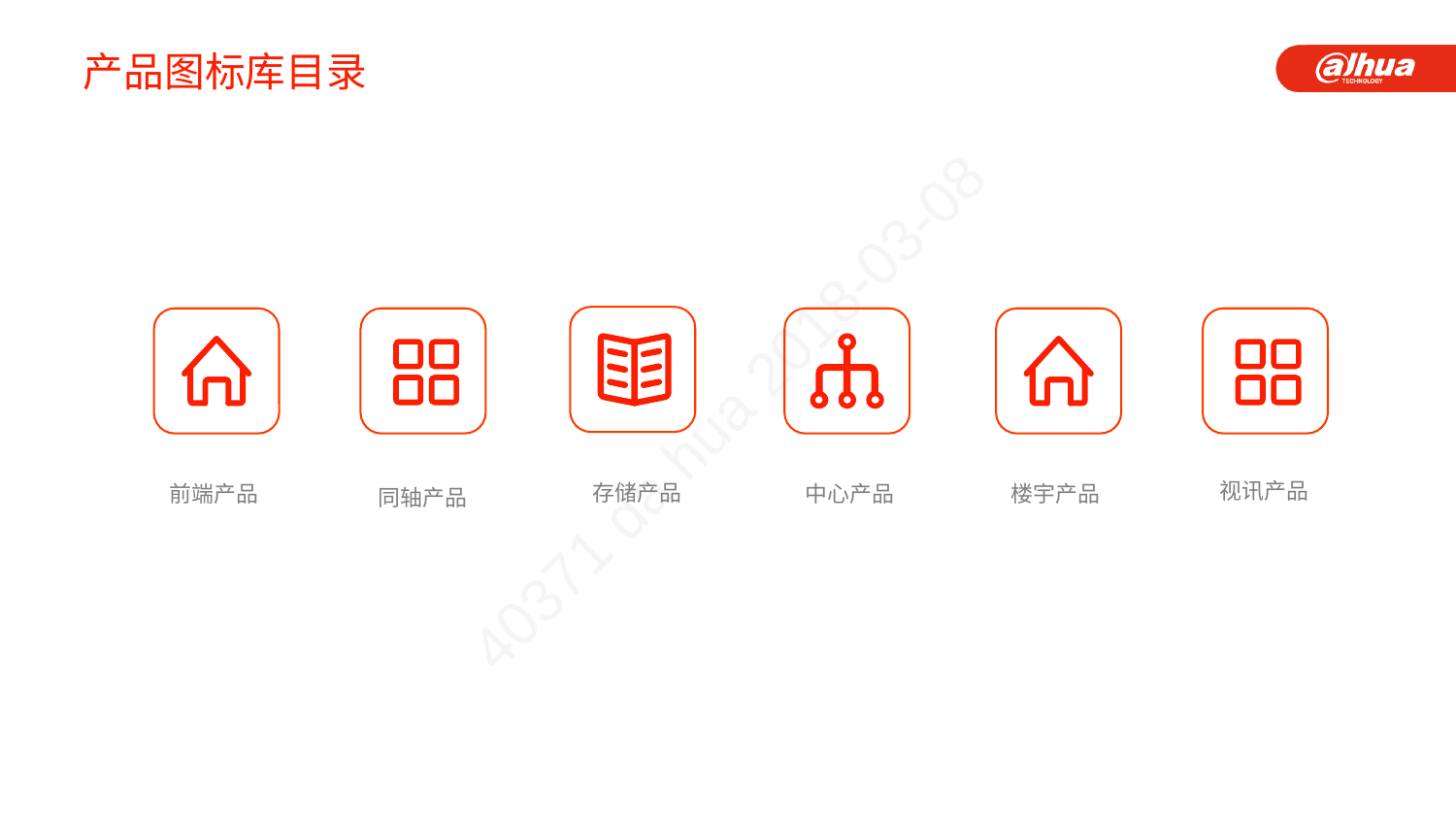

# 产品图标库目录

存储产品

前端产品

同轴产品

中心产品

楼宇产品

视讯产品